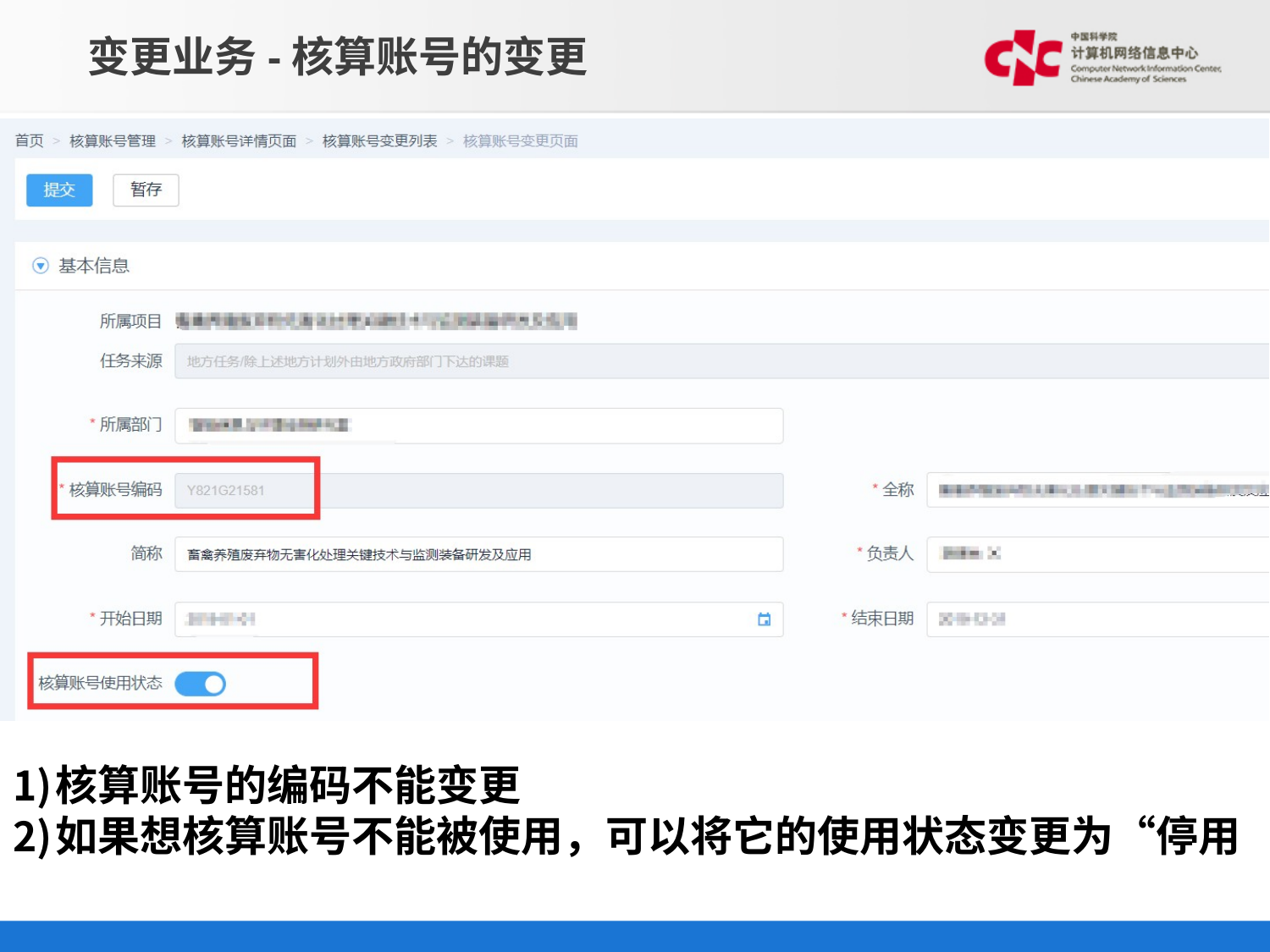

变更业务-核算账号的变更

核算账号的编码不能变更
如果想核算账号不能被使用，可以将它的使用状态变更为“停用